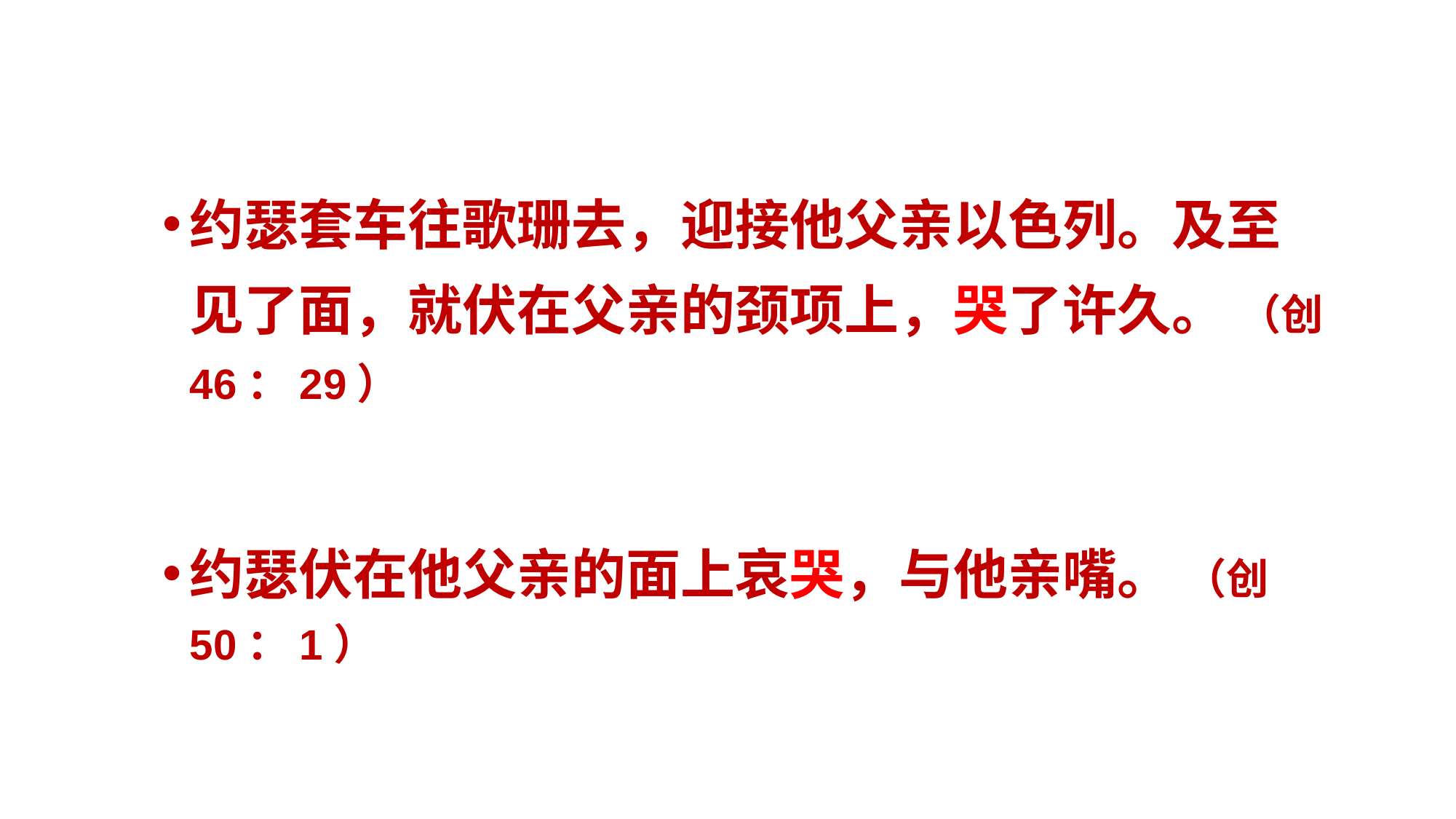

#
约瑟套车往歌珊去，迎接他父亲以色列。及至见了面，就伏在父亲的颈项上，哭了许久。 （创46：29）

约瑟伏在他父亲的面上哀哭，与他亲嘴。 （创50：1）